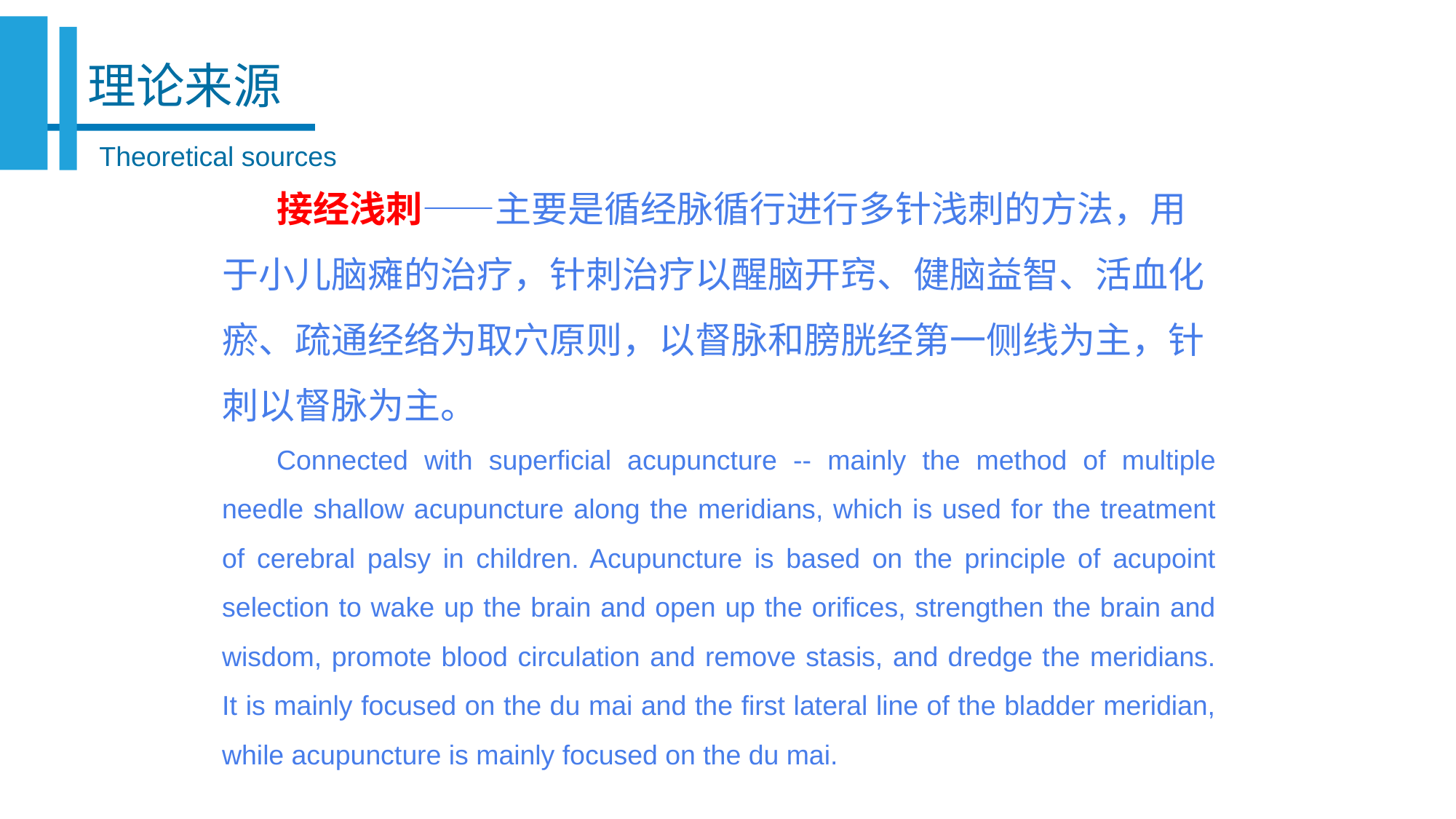

理论来源
Theoretical sources
接经浅刺——主要是循经脉循行进行多针浅刺的方法，用于小儿脑瘫的治疗，针刺治疗以醒脑开窍、健脑益智、活血化瘀、疏通经络为取穴原则，以督脉和膀胱经第一侧线为主，针刺以督脉为主。
Connected with superficial acupuncture -- mainly the method of multiple needle shallow acupuncture along the meridians, which is used for the treatment of cerebral palsy in children. Acupuncture is based on the principle of acupoint selection to wake up the brain and open up the orifices, strengthen the brain and wisdom, promote blood circulation and remove stasis, and dredge the meridians. It is mainly focused on the du mai and the first lateral line of the bladder meridian, while acupuncture is mainly focused on the du mai.